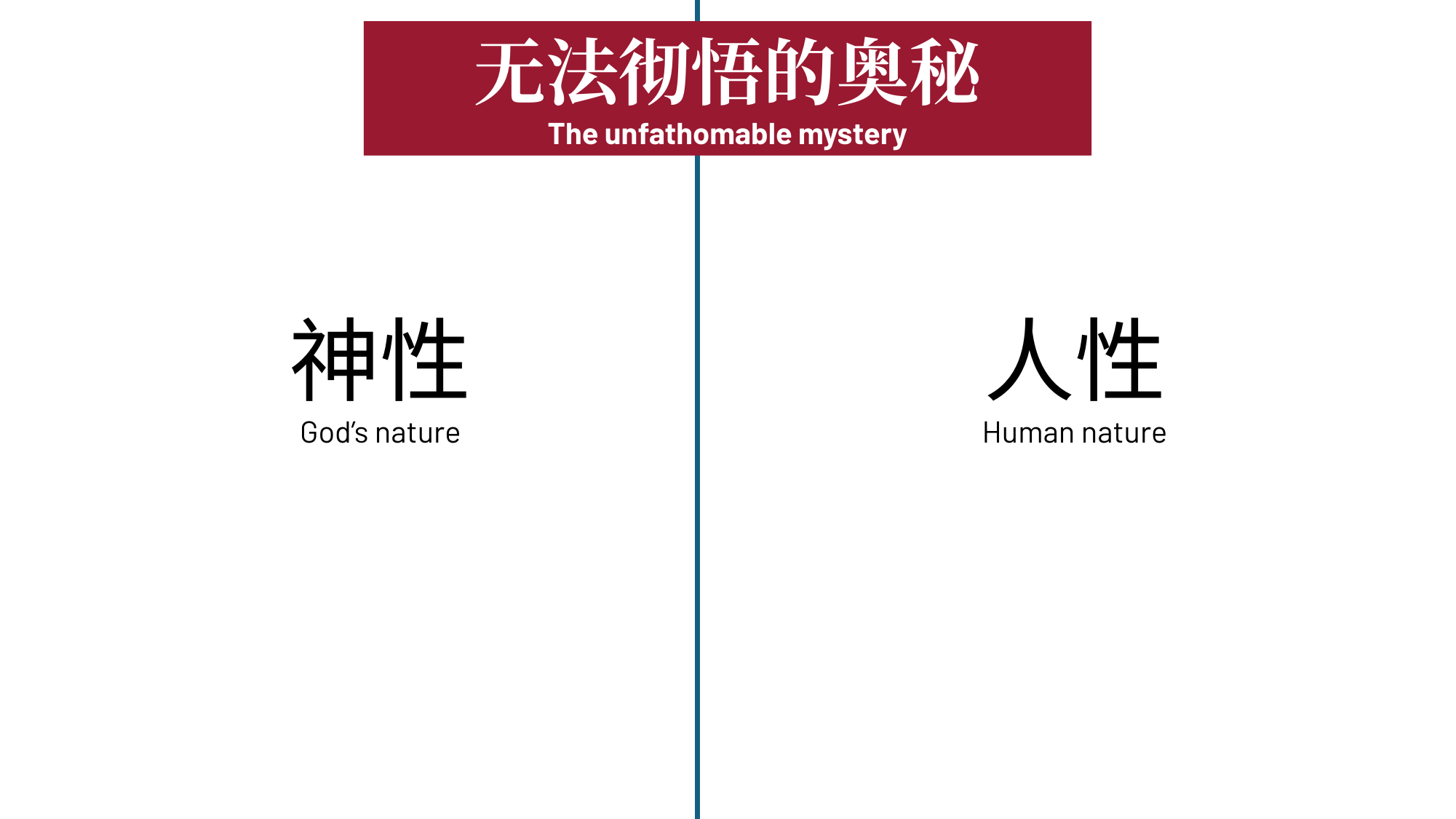

无法彻悟的奥秘
The unfathomable mystery
神性
God’s nature
人性
Human nature